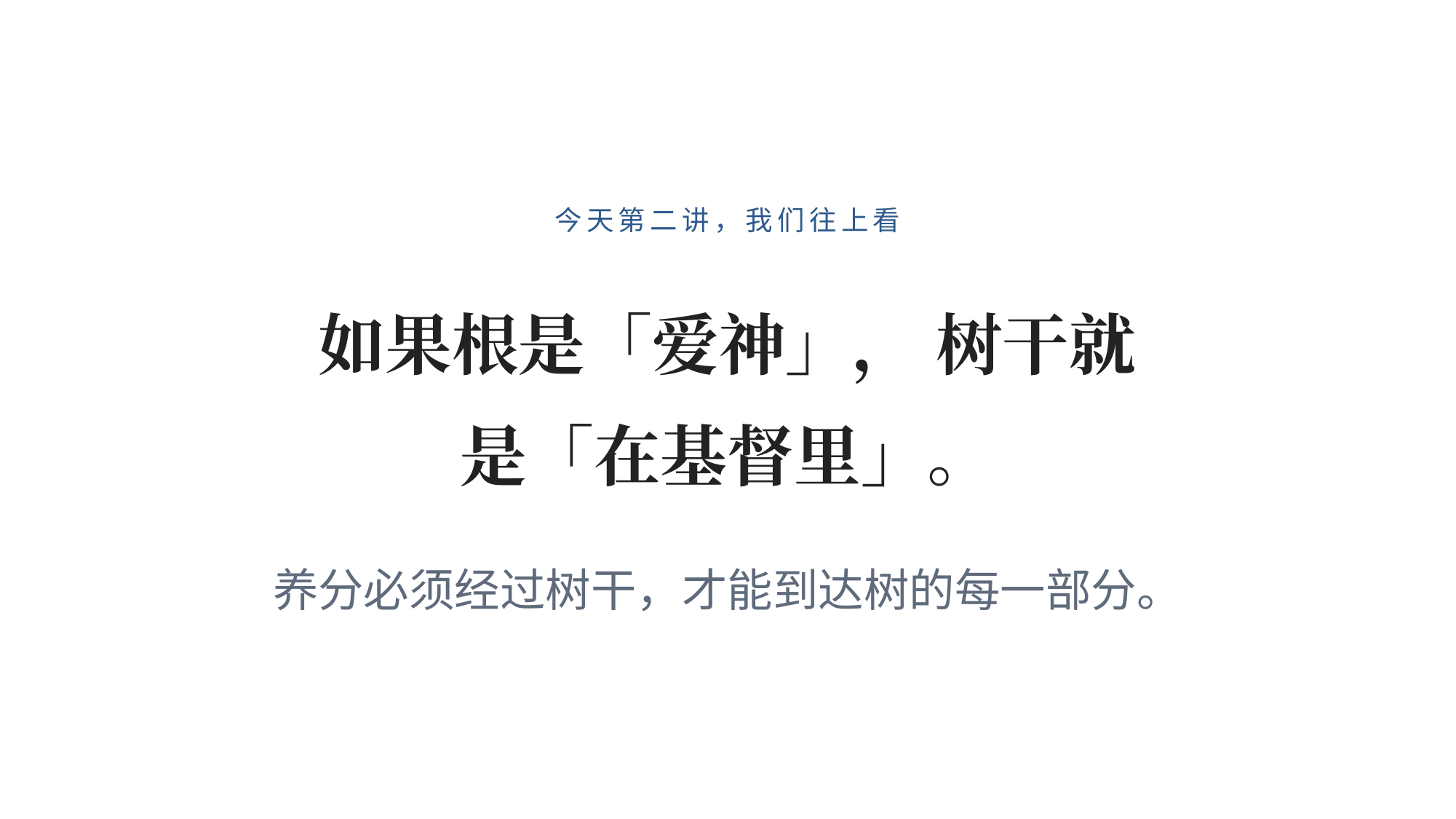

今天第二讲，我们往上看
如果根是「爱神」， 树干就是「在基督里」。
养分必须经过树干，才能到达树的每一部分。